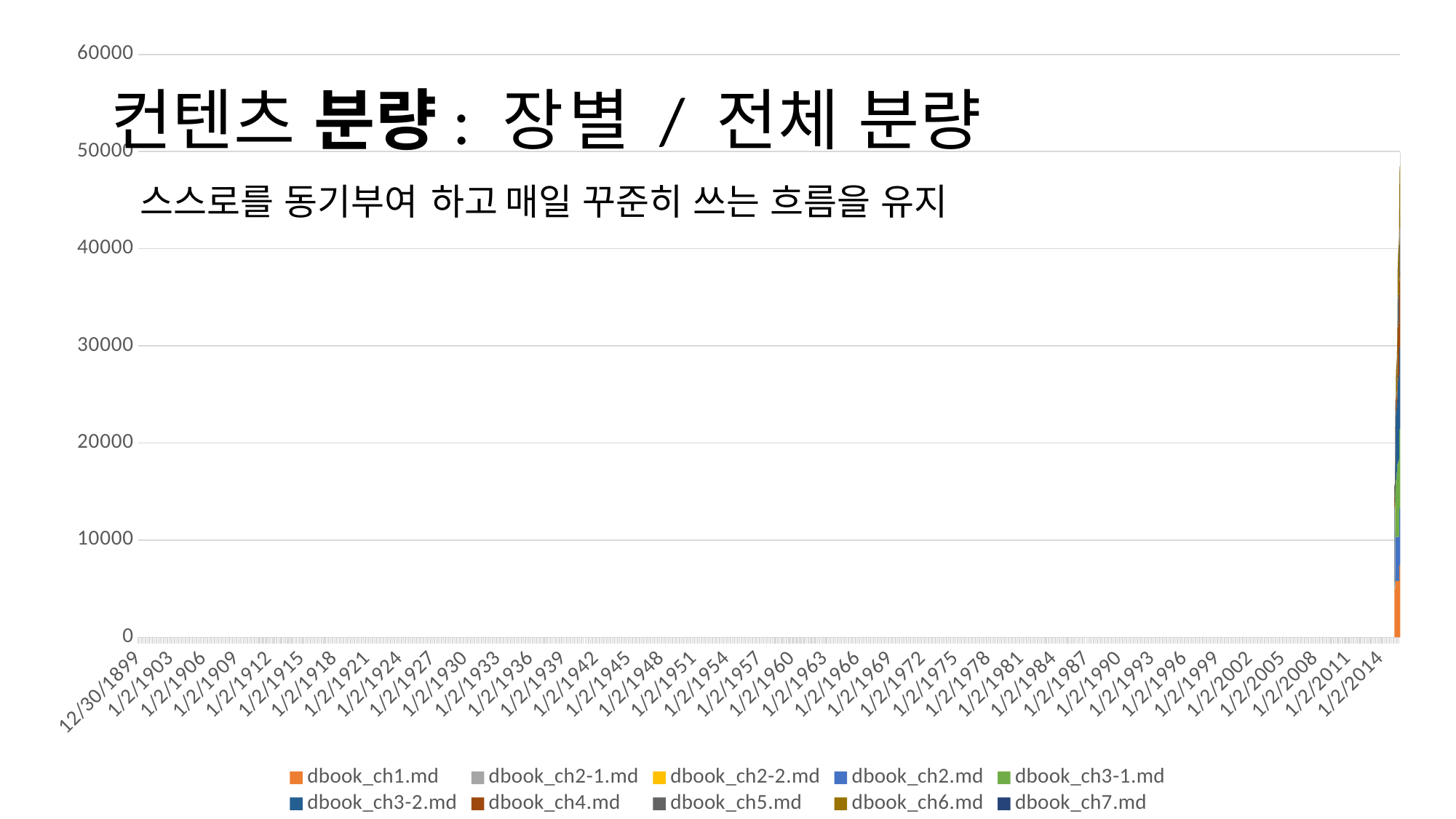

[unsupported chart]

# 컨텐츠 분량: 장별 / 전체 분량
스스로를 동기부여 하고 매일 꾸준히 쓰는 흐름을 유지